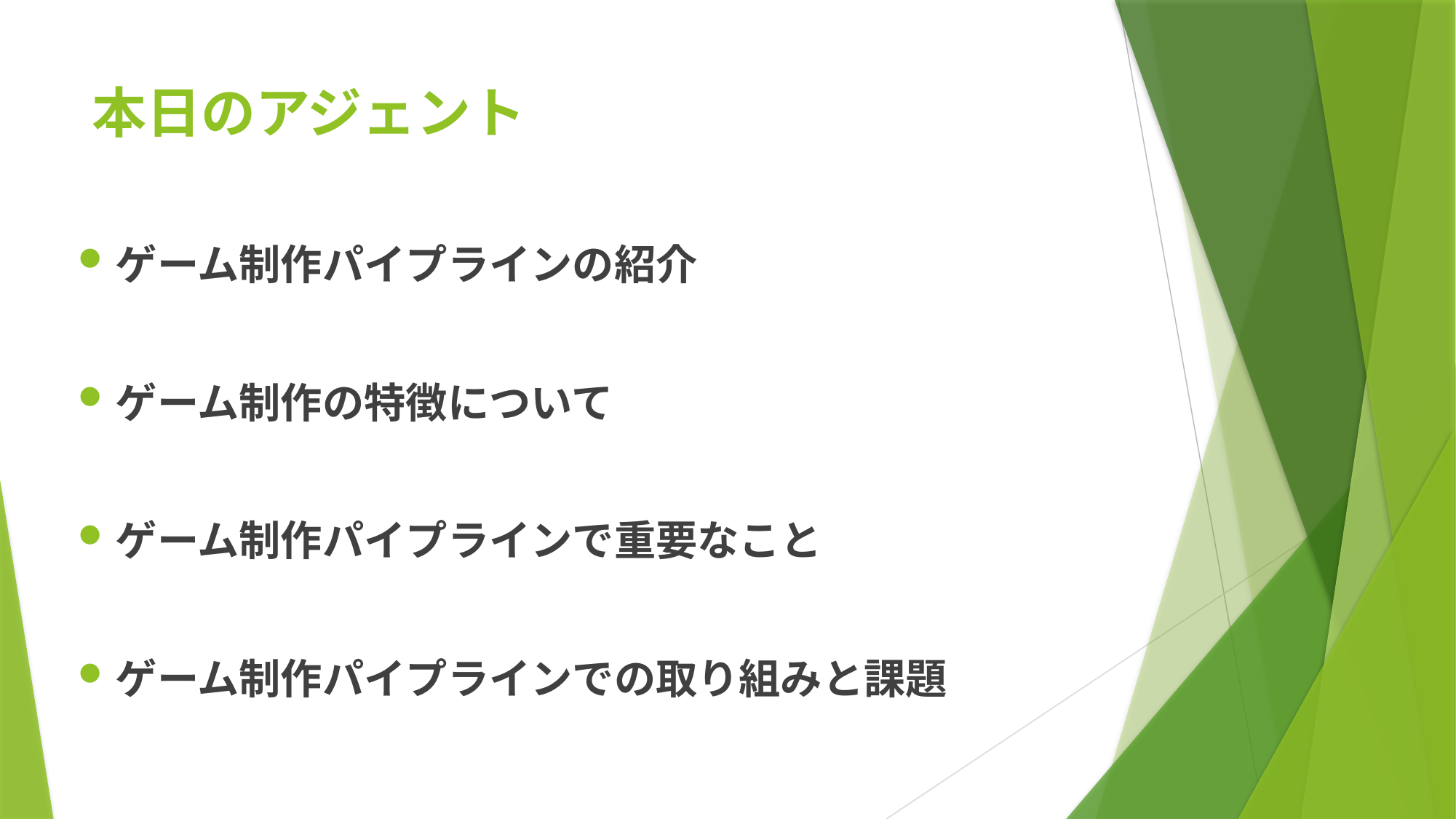

# 本日のアジェント
ゲーム制作パイプラインの紹介
ゲーム制作の特徴について
ゲーム制作パイプラインで重要なこと
ゲーム制作パイプラインでの取り組みと課題